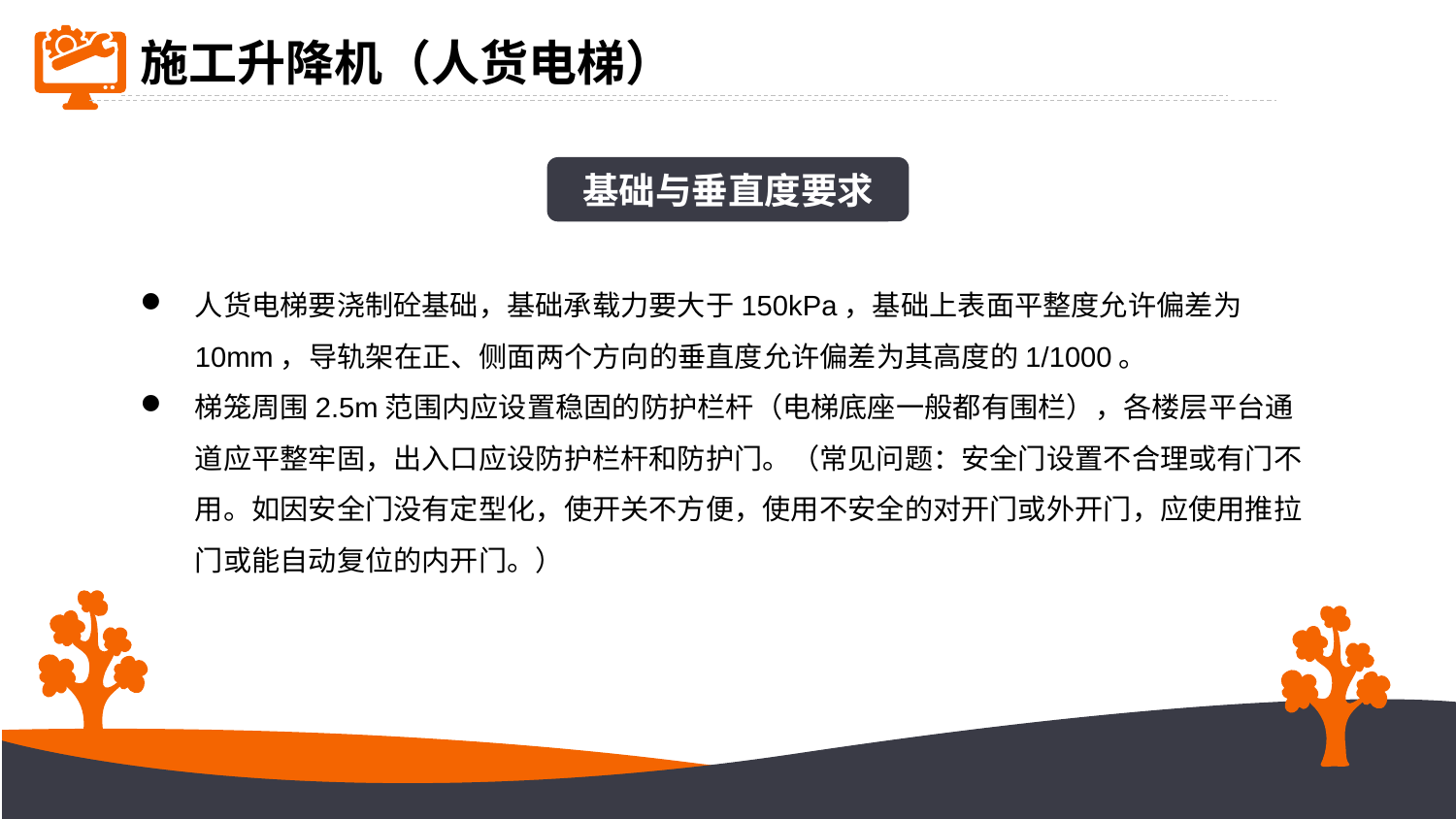

施工升降机（人货电梯）
基础与垂直度要求
人货电梯要浇制砼基础，基础承载力要大于150kPa，基础上表面平整度允许偏差为10mm，导轨架在正、侧面两个方向的垂直度允许偏差为其高度的1/1000。
梯笼周围2.5m范围内应设置稳固的防护栏杆（电梯底座一般都有围栏），各楼层平台通道应平整牢固，出入口应设防护栏杆和防护门。（常见问题：安全门设置不合理或有门不用。如因安全门没有定型化，使开关不方便，使用不安全的对开门或外开门，应使用推拉门或能自动复位的内开门。）